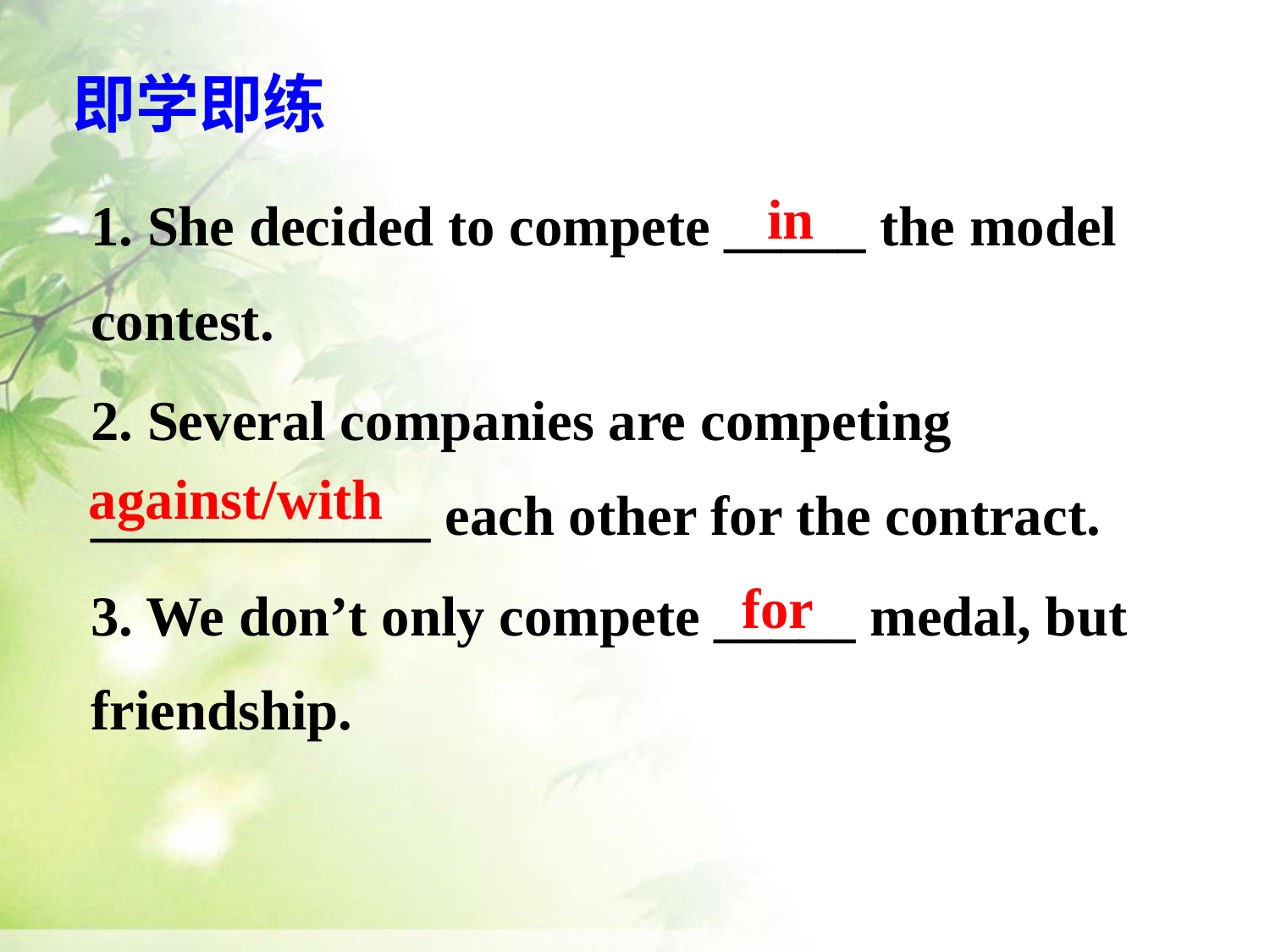

即学即练
1. She decided to compete _____ the model contest.
2. Several companies are competing ____________ each other for the contract.
3. We don’t only compete _____ medal, but friendship.
in

against/with
 for